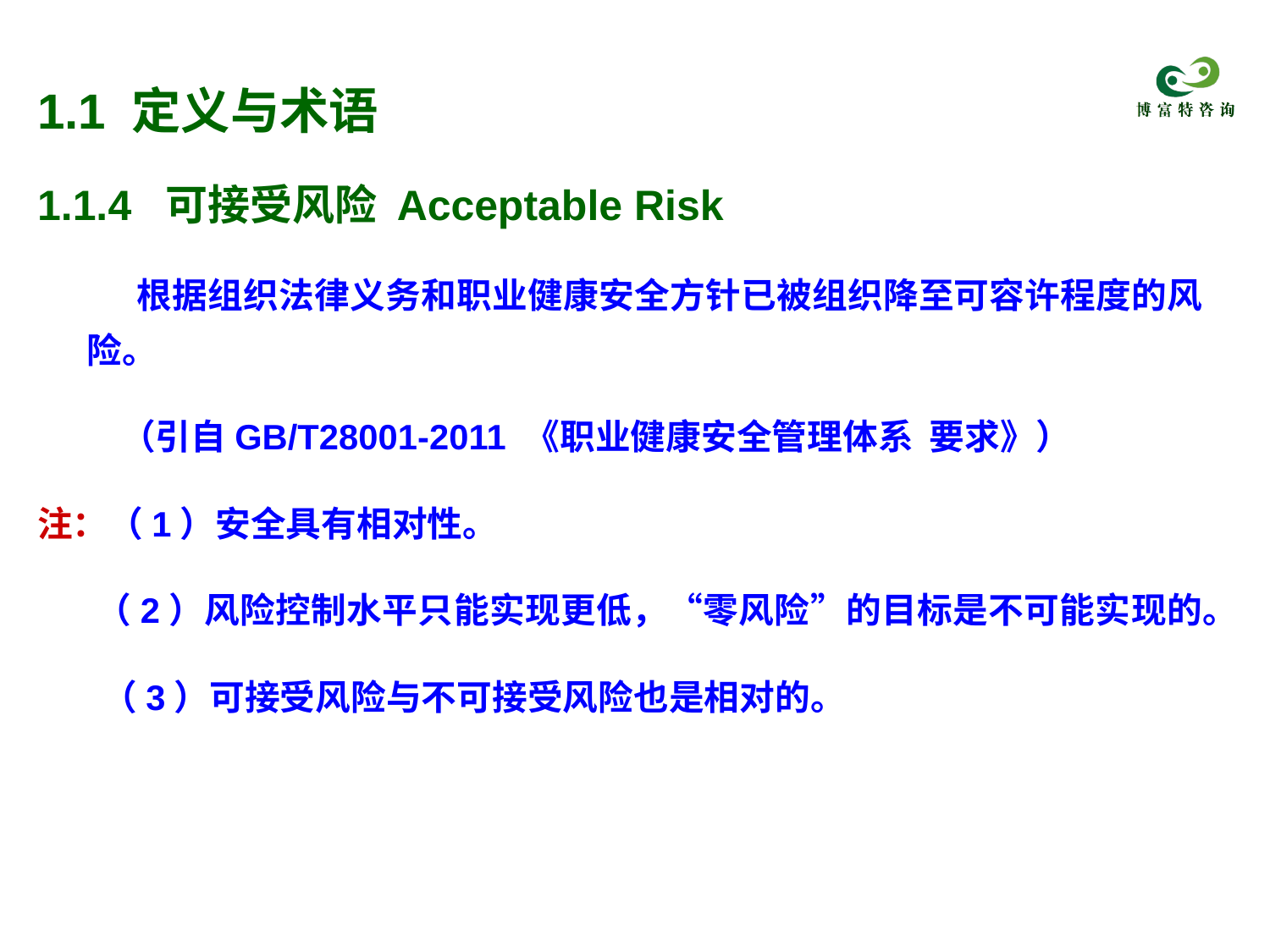

# 1.1 定义与术语
1.1.4  可接受风险 Acceptable Risk
           根据组织法律义务和职业健康安全方针已被组织降至可容许程度的风险。
            （引自GB/T28001-2011 《职业健康安全管理体系  要求》）
注：（1）安全具有相对性。
      （2）风险控制水平只能实现更低，“零风险”的目标是不可能实现的。
       （3）可接受风险与不可接受风险也是相对的。